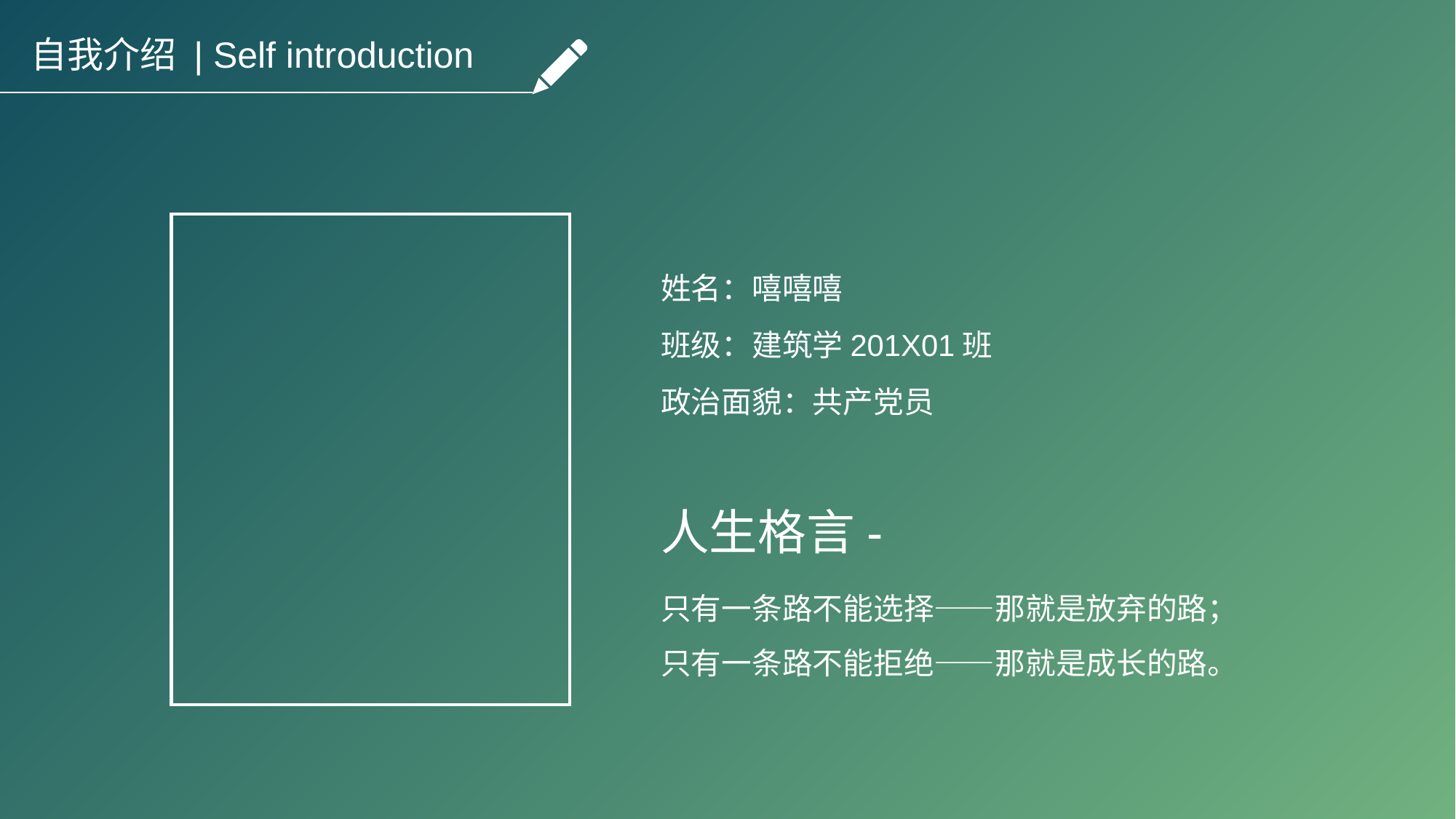

自我介绍 | Self introduction

姓名：嘻嘻嘻
班级：建筑学201X01班
政治面貌：共产党员
人生格言-
只有一条路不能选择——那就是放弃的路；
只有一条路不能拒绝——那就是成长的路。